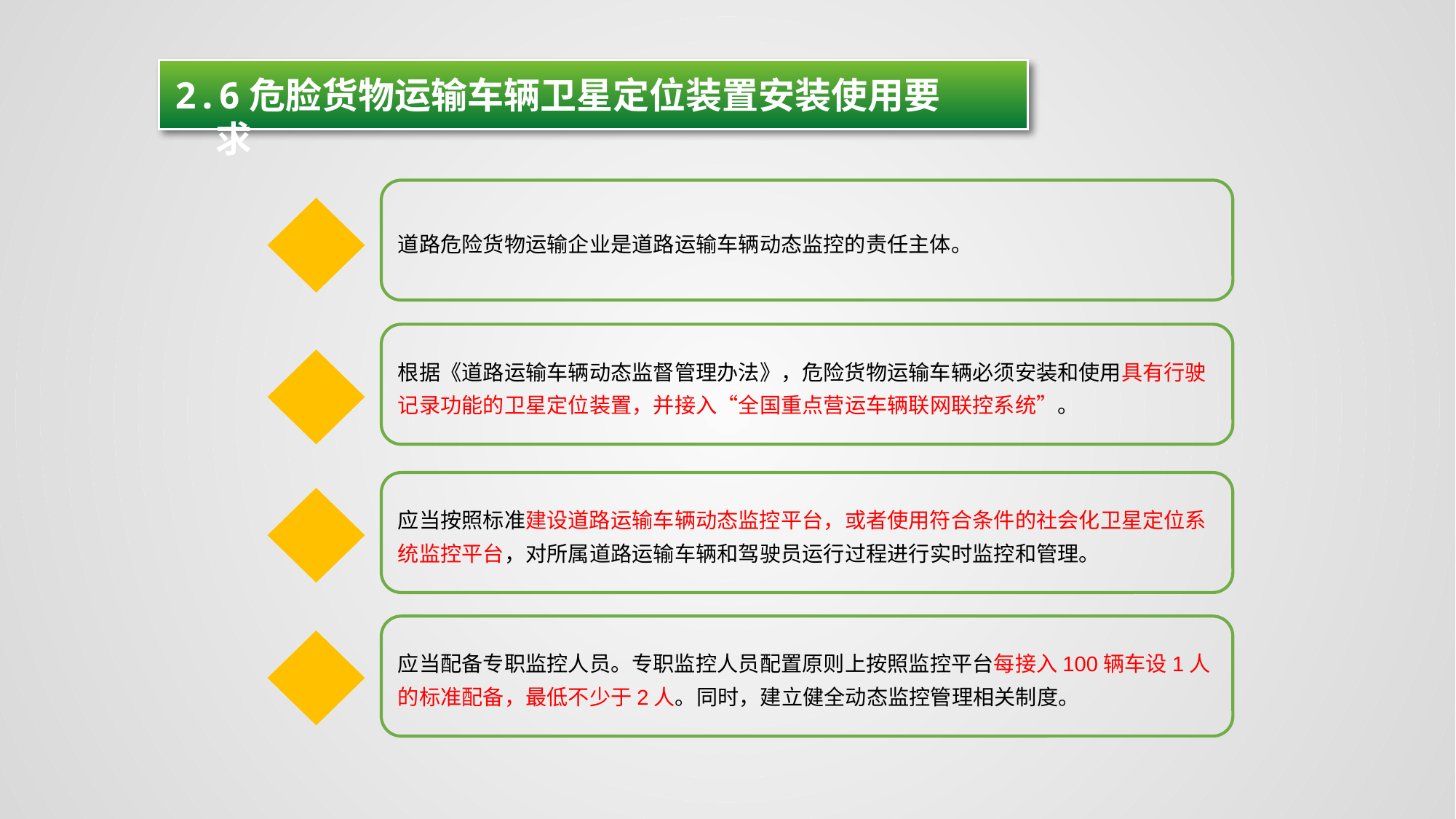

2.6危脸货物运输车辆卫星定位装置安装使用要求
道路危险货物运输企业是道路运输车辆动态监控的责任主体。

根据《道路运输车辆动态监督管理办法》，危险货物运输车辆必须安装和使用具有行驶记录功能的卫星定位装置，并接入“全国重点营运车辆联网联控系统”。

应当按照标准建设道路运输车辆动态监控平台，或者使用符合条件的社会化卫星定位系统监控平台，对所属道路运输车辆和驾驶员运行过程进行实时监控和管理。

应当配备专职监控人员。专职监控人员配置原则上按照监控平台每接入100辆车设1人的标准配备，最低不少于2人。同时，建立健全动态监控管理相关制度。